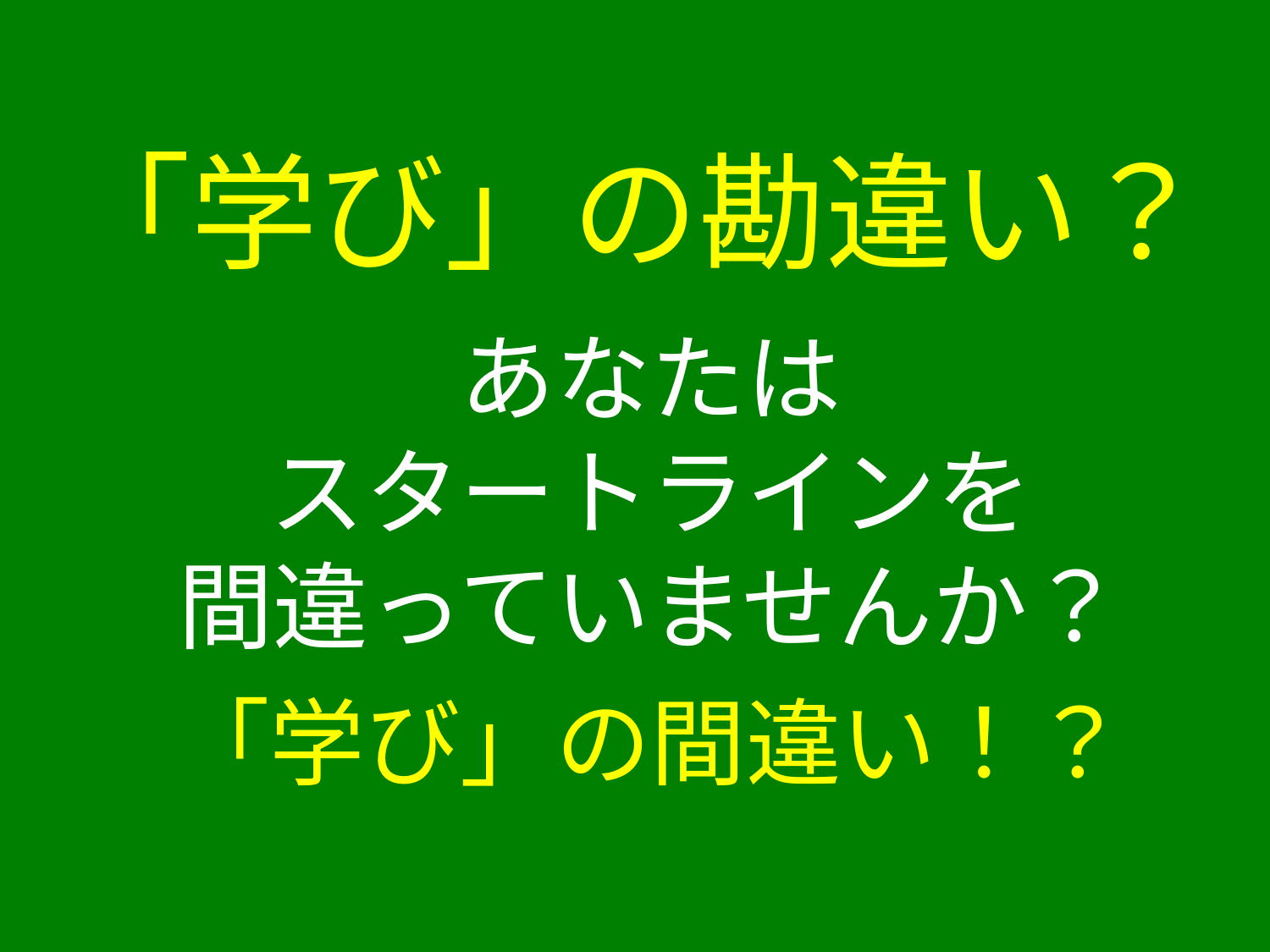

「学び」の勘違い？
あなたは
スタートラインを
間違っていませんか？
「学び」の間違い！？